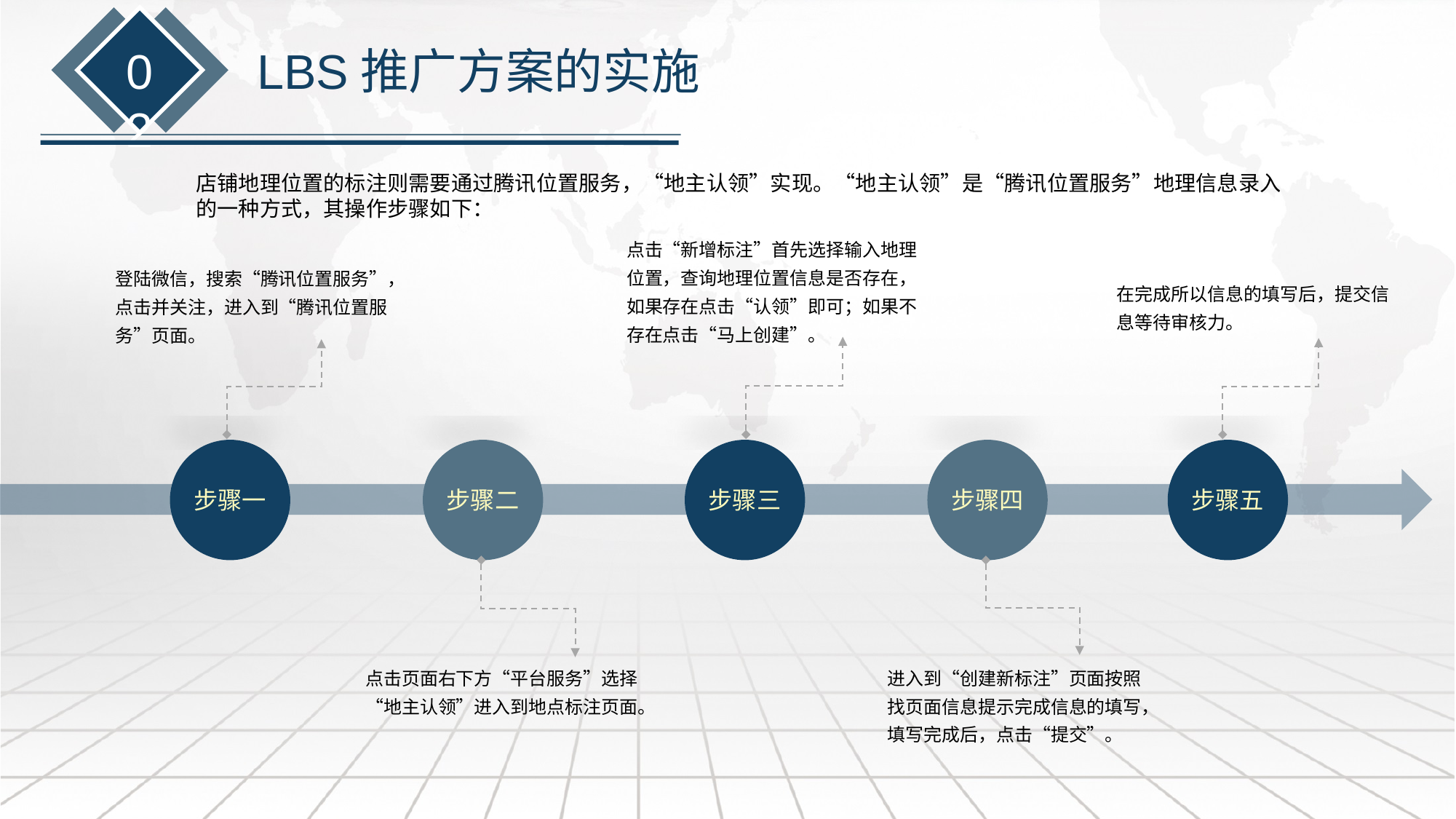

02
LBS推广方案的实施
店铺地理位置的标注则需要通过腾讯位置服务，“地主认领”实现。“地主认领”是“腾讯位置服务”地理信息录入的一种方式，其操作步骤如下：
点击“新增标注”首先选择输入地理位置，查询地理位置信息是否存在，如果存在点击“认领”即可；如果不存在点击“马上创建”。
LBS推广平台
登陆微信，搜索“腾讯位置服务”，点击并关注，进入到“腾讯位置服务”页面。
在完成所以信息的填写后，提交信息等待审核力。
步骤一
步骤二
步骤三
步骤四
步骤五

进入到“创建新标注”页面按照找页面信息提示完成信息的填写，填写完成后，点击“提交”。
点击页面右下方“平台服务”选择“地主认领”进入到地点标注页面。